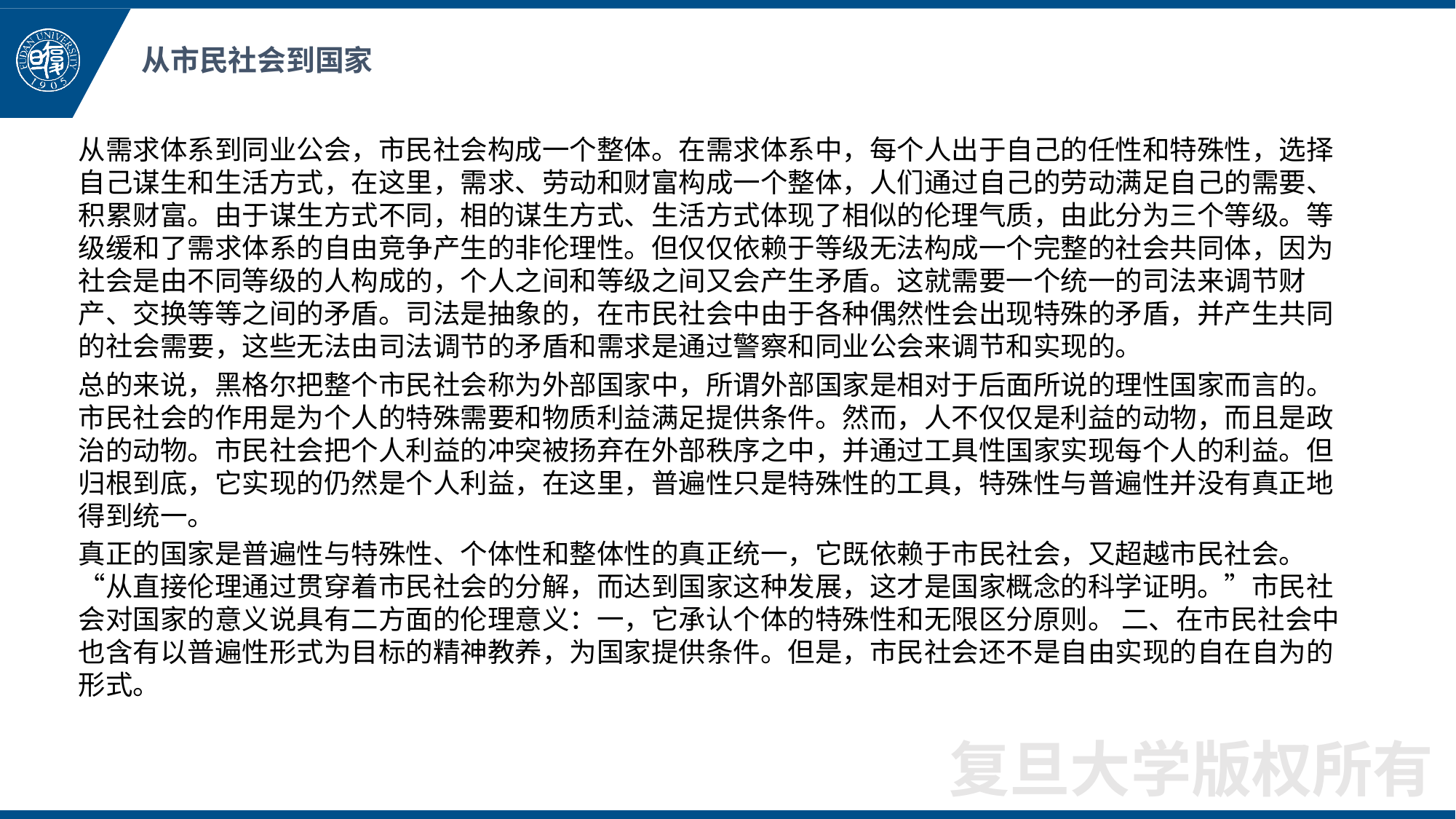

# 从市民社会到国家
从需求体系到同业公会，市民社会构成一个整体。在需求体系中，每个人出于自己的任性和特殊性，选择自己谋生和生活方式，在这里，需求、劳动和财富构成一个整体，人们通过自己的劳动满足自己的需要、积累财富。由于谋生方式不同，相的谋生方式、生活方式体现了相似的伦理气质，由此分为三个等级。等级缓和了需求体系的自由竞争产生的非伦理性。但仅仅依赖于等级无法构成一个完整的社会共同体，因为社会是由不同等级的人构成的，个人之间和等级之间又会产生矛盾。这就需要一个统一的司法来调节财产、交换等等之间的矛盾。司法是抽象的，在市民社会中由于各种偶然性会出现特殊的矛盾，并产生共同的社会需要，这些无法由司法调节的矛盾和需求是通过警察和同业公会来调节和实现的。
总的来说，黑格尔把整个市民社会称为外部国家中，所谓外部国家是相对于后面所说的理性国家而言的。市民社会的作用是为个人的特殊需要和物质利益满足提供条件。然而，人不仅仅是利益的动物，而且是政治的动物。市民社会把个人利益的冲突被扬弃在外部秩序之中，并通过工具性国家实现每个人的利益。但归根到底，它实现的仍然是个人利益，在这里，普遍性只是特殊性的工具，特殊性与普遍性并没有真正地得到统一。
真正的国家是普遍性与特殊性、个体性和整体性的真正统一，它既依赖于市民社会，又超越市民社会。“从直接伦理通过贯穿着市民社会的分解，而达到国家这种发展，这才是国家概念的科学证明。”市民社会对国家的意义说具有二方面的伦理意义：一，它承认个体的特殊性和无限区分原则。 二、在市民社会中也含有以普遍性形式为目标的精神教养，为国家提供条件。但是，市民社会还不是自由实现的自在自为的形式。